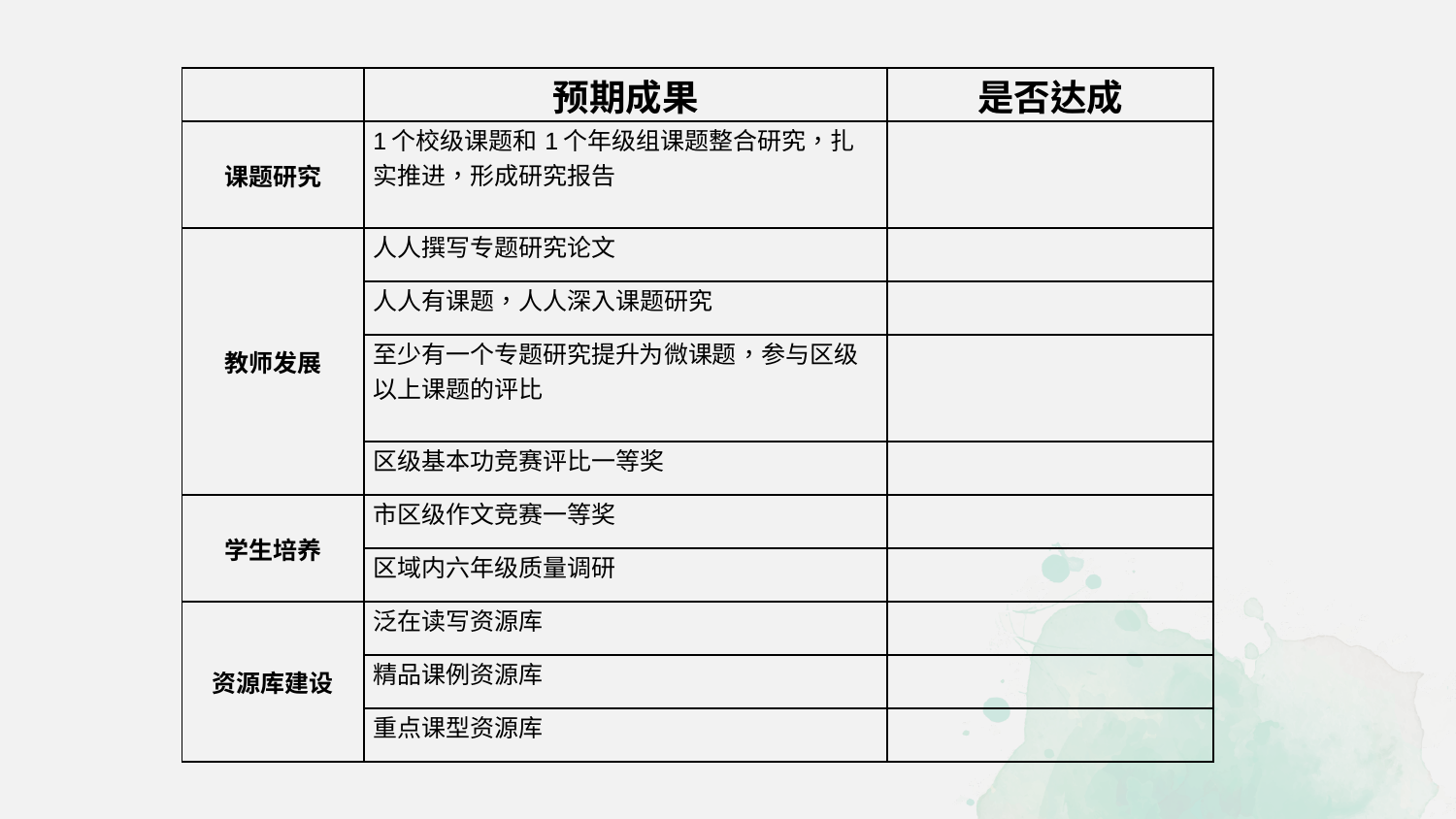

|  | 预期成果 | 是否达成 |
| --- | --- | --- |
| 课题研究 | 1个校级课题和1个年级组课题整合研究，扎实推进，形成研究报告 |  |
| 教师发展 | 人人撰写专题研究论文 |  |
|  | 人人有课题，人人深入课题研究 |  |
|  | 至少有一个专题研究提升为微课题，参与区级以上课题的评比 |  |
|  | 区级基本功竞赛评比一等奖 |  |
| 学生培养 | 市区级作文竞赛一等奖 |  |
|  | 区域内六年级质量调研 |  |
| 资源库建设 | 泛在读写资源库 |  |
|  | 精品课例资源库 |  |
|  | 重点课型资源库 |  |